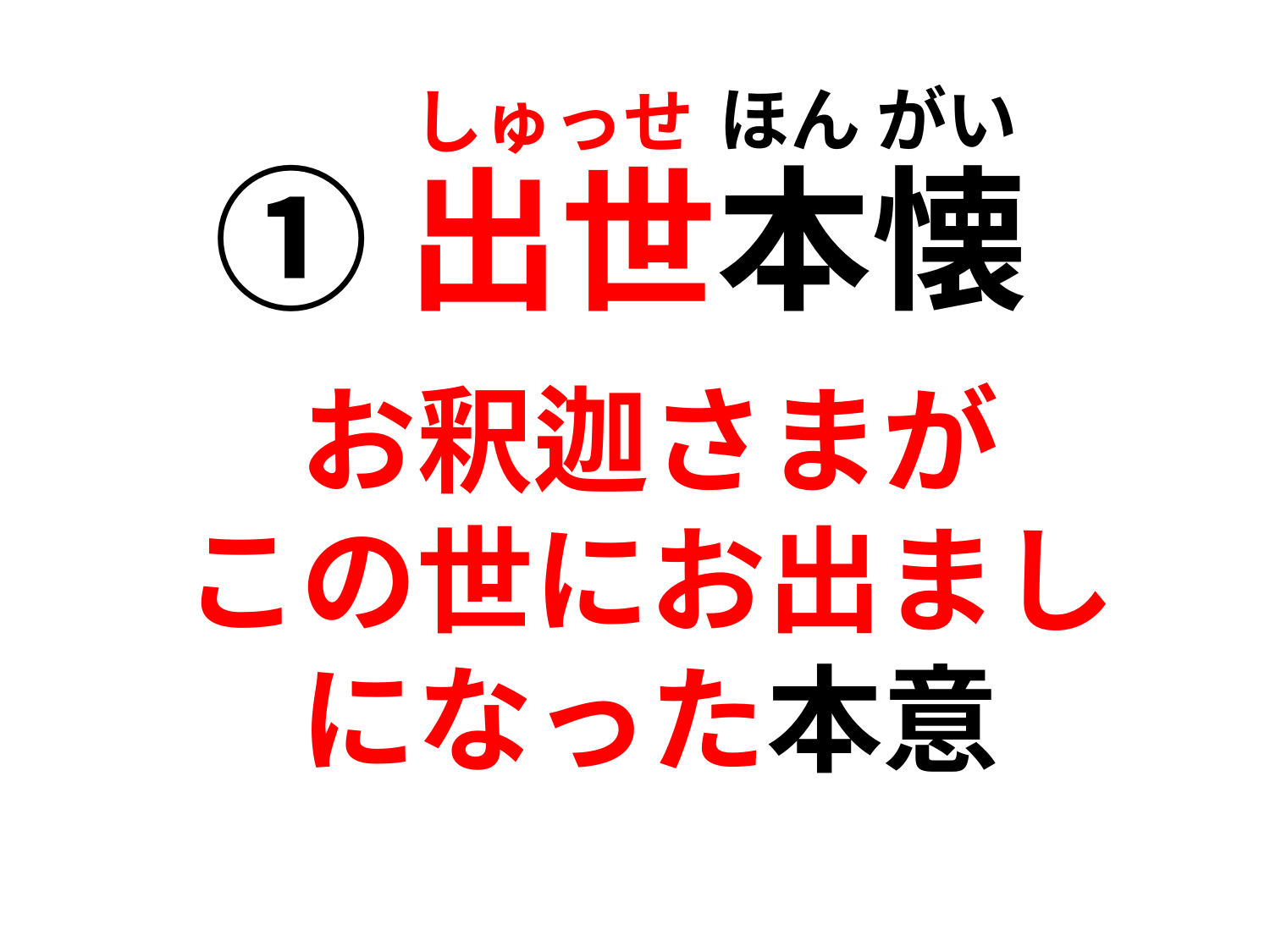

ほん がい
　しゅっせ
①出世本懐
お釈迦さまが
この世にお出ましになった本意